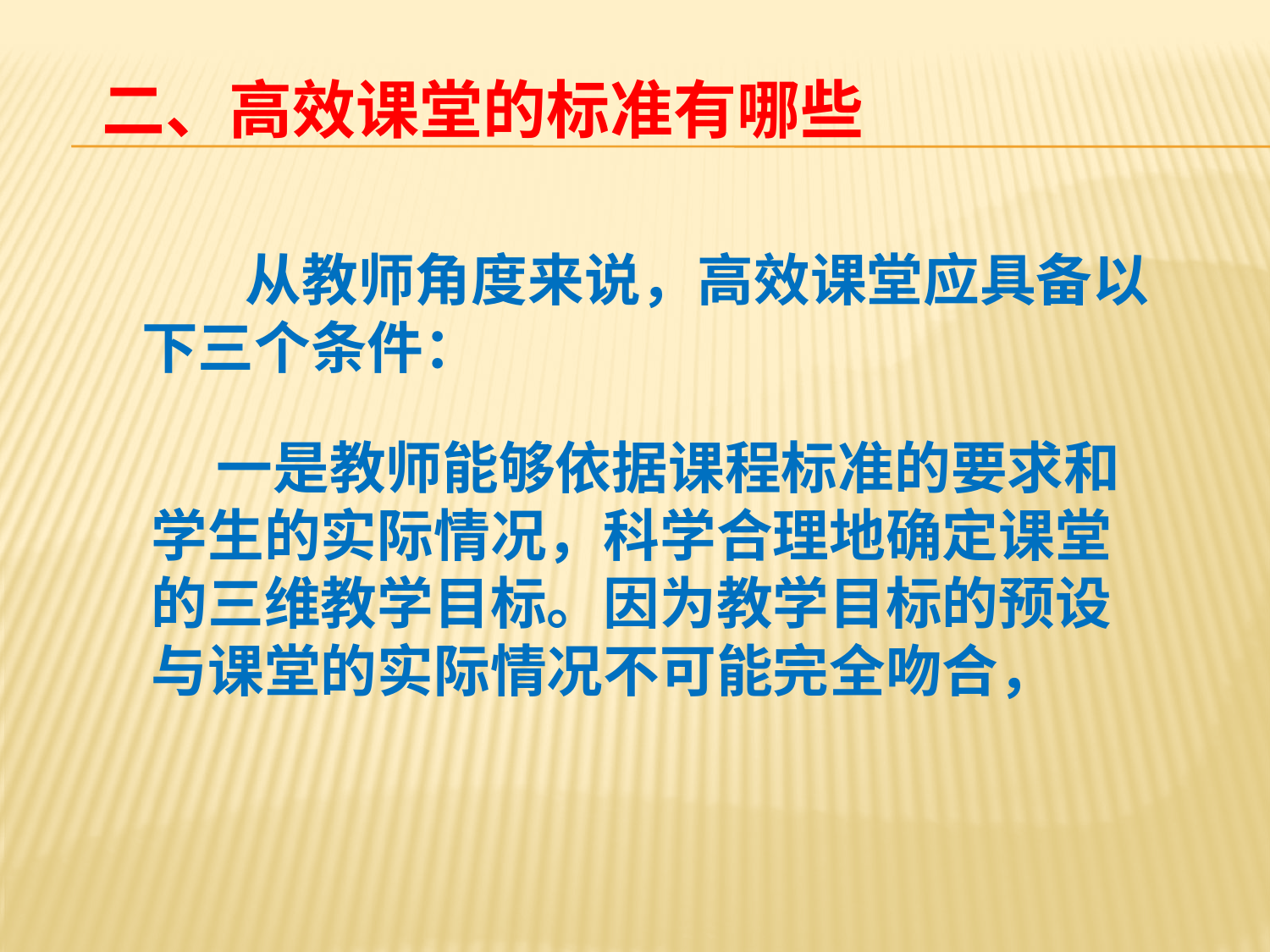

# 二、高效课堂的标准有哪些
       从教师角度来说，高效课堂应具备以下三个条件：
    一是教师能够依据课程标准的要求和学生的实际情况，科学合理地确定课堂的三维教学目标。因为教学目标的预设与课堂的实际情况不可能完全吻合，